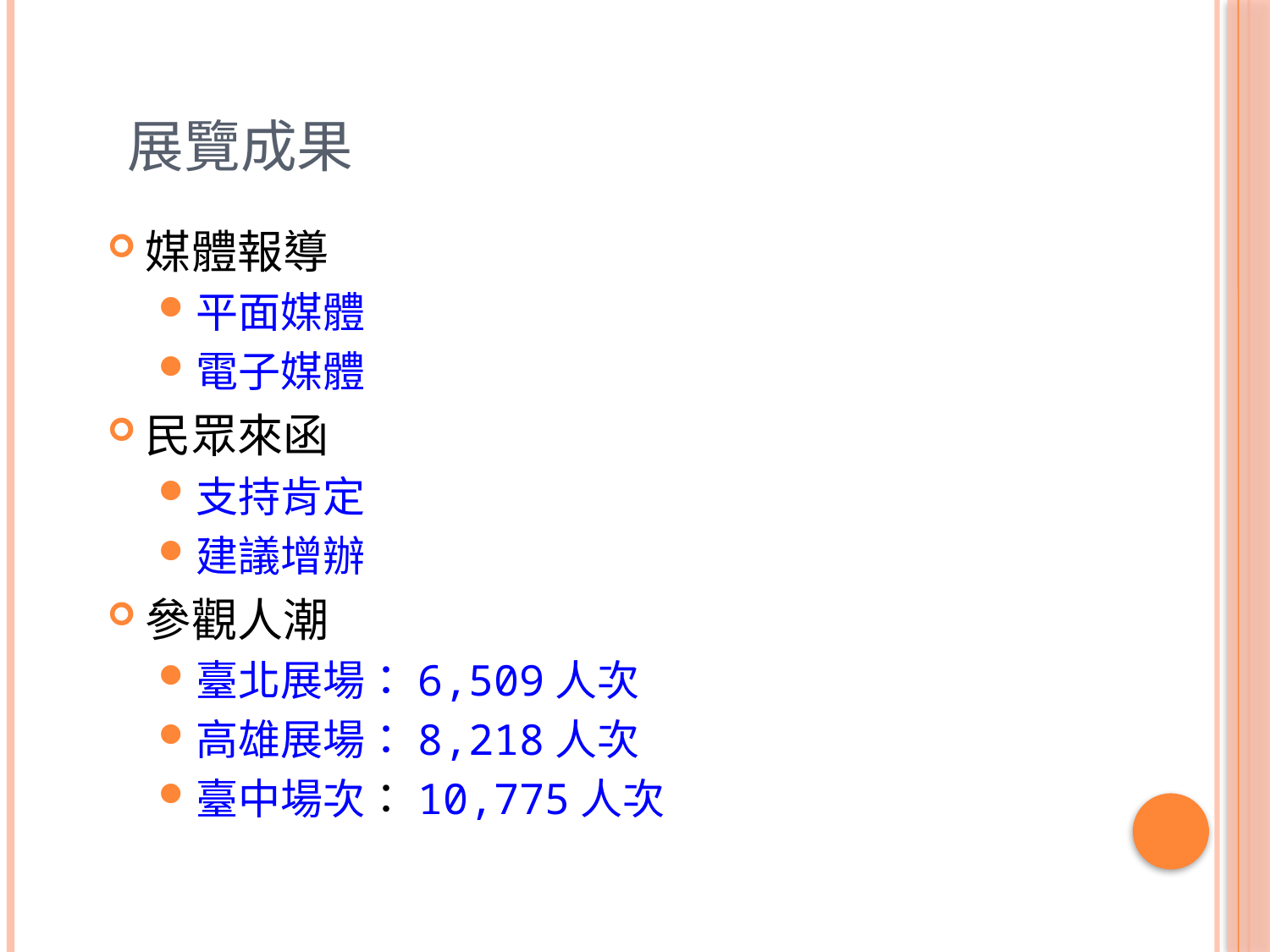

# 展覽成果
媒體報導
平面媒體
電子媒體
民眾來函
支持肯定
建議增辦
參觀人潮
臺北展場：6,509人次
高雄展場：8,218人次
臺中場次：10,775人次